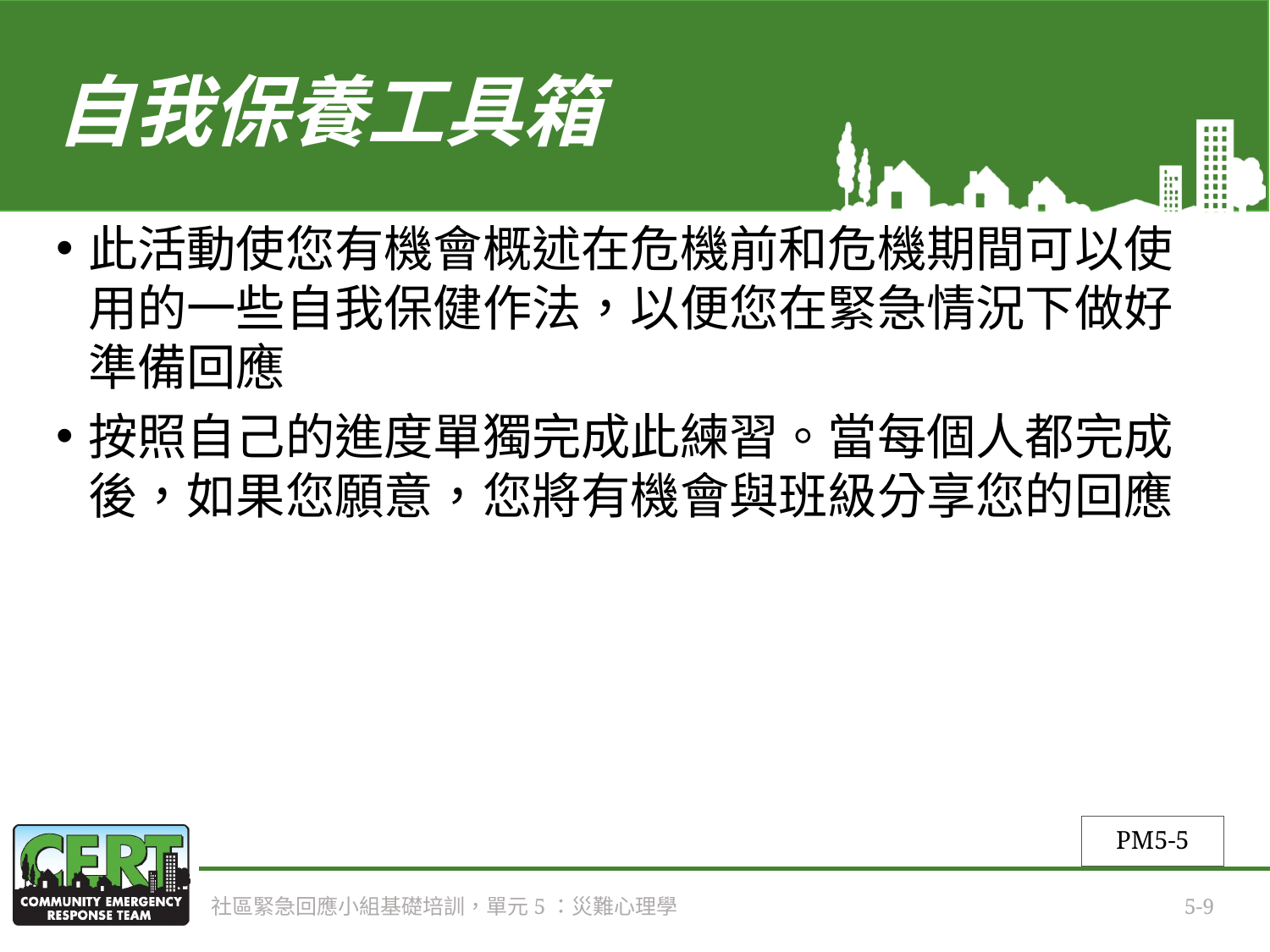

# 自我保養工具箱
此活動使您有機會概述在危機前和危機期間可以使用的一些自我保健作法，以便您在緊急情況下做好準備回應
按照自己的進度單獨完成此練習。當每個人都完成後，如果您願意，您將有機會與班級分享您的回應
PM5-5
社區緊急回應小組基礎培訓，單元5：災難心理學
5-9